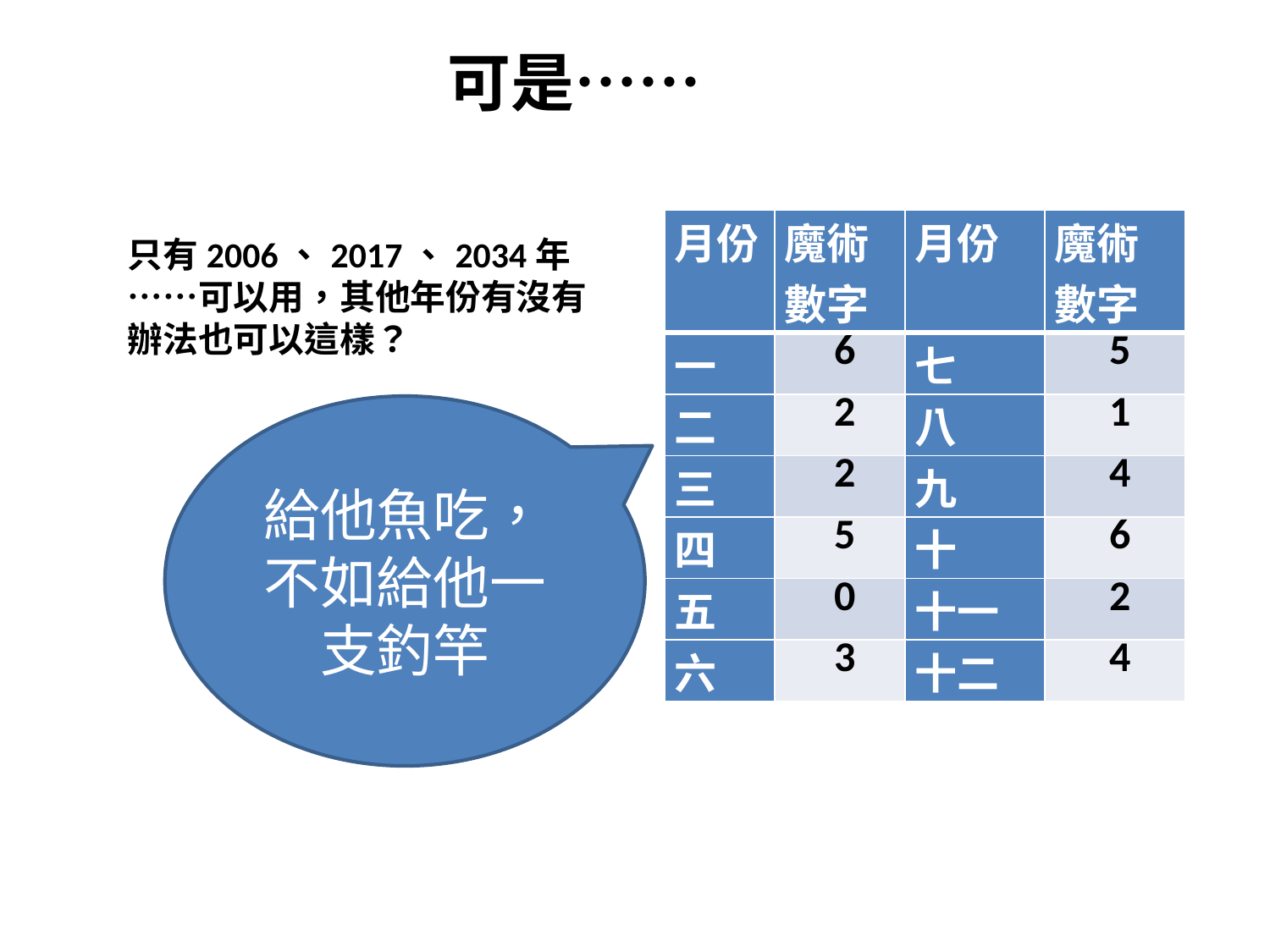

可是……
| 月份 | 魔術數字 | 月份 | 魔術數字 |
| --- | --- | --- | --- |
| 一 | 6 | 七 | 5 |
| 二 | 2 | 八 | 1 |
| 三 | 2 | 九 | 4 |
| 四 | 5 | 十 | 6 |
| 五 | 0 | 十一 | 2 |
| 六 | 3 | 十二 | 4 |
只有2006、2017、2034年……可以用，其他年份有沒有辦法也可以這樣？
給他魚吃，不如給他一支釣竿